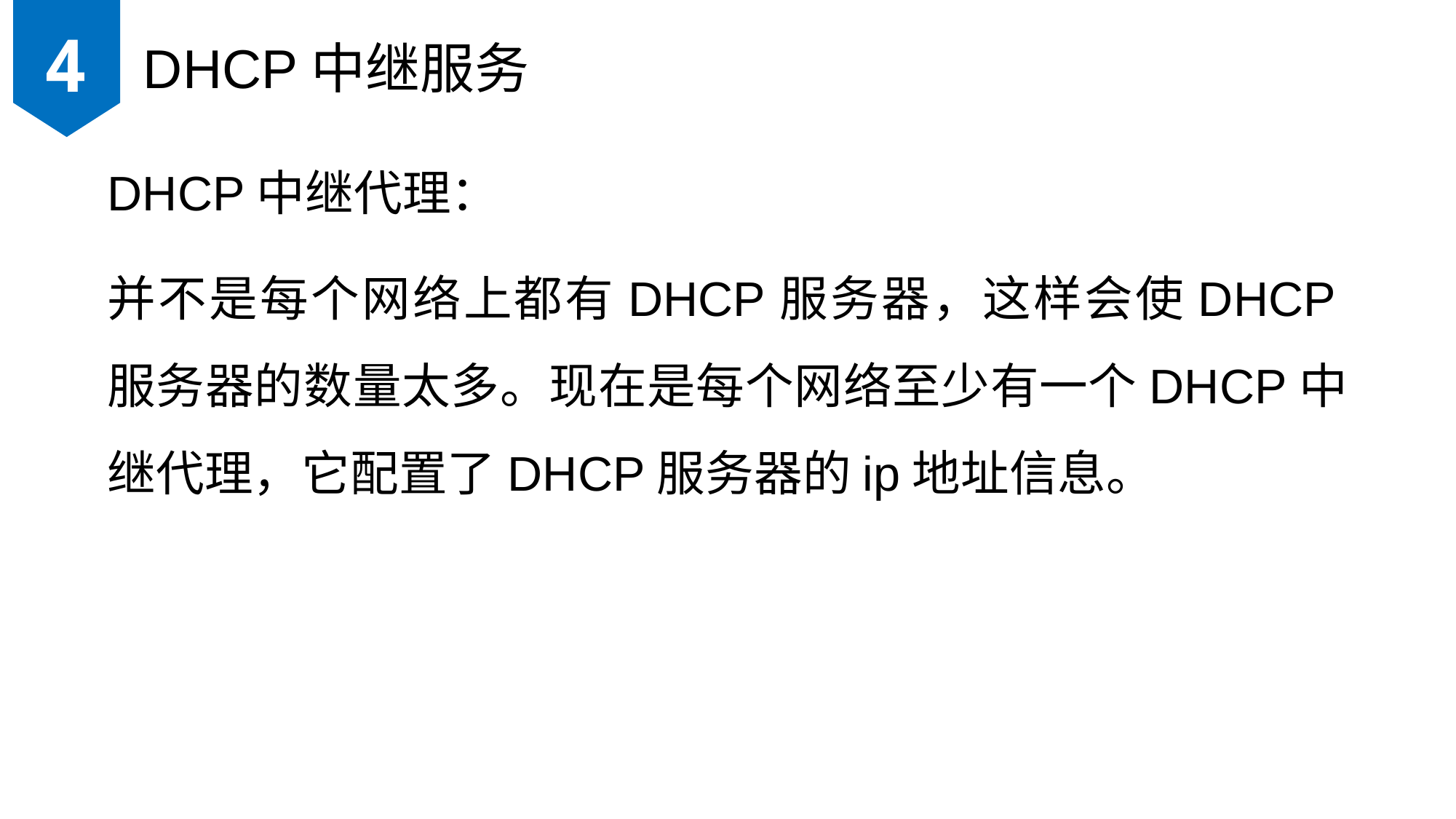

4

DHCP中继服务
DHCP中继代理：
并不是每个网络上都有DHCP服务器，这样会使DHCP服务器的数量太多。现在是每个网络至少有一个DHCP中继代理，它配置了DHCP服务器的ip地址信息。